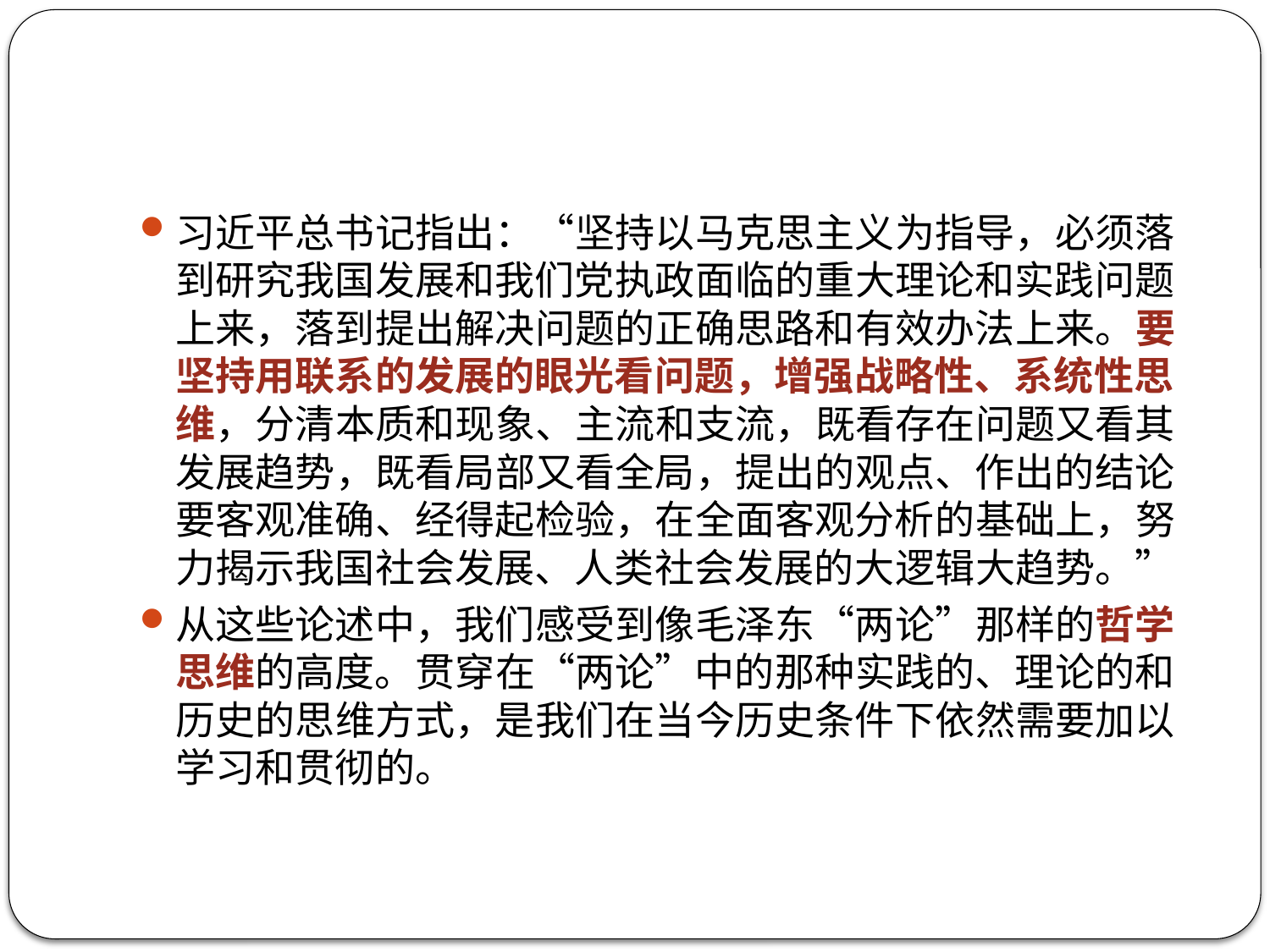

#
习近平总书记指出：“坚持以马克思主义为指导，必须落到研究我国发展和我们党执政面临的重大理论和实践问题上来，落到提出解决问题的正确思路和有效办法上来。要坚持用联系的发展的眼光看问题，增强战略性、系统性思维，分清本质和现象、主流和支流，既看存在问题又看其发展趋势，既看局部又看全局，提出的观点、作出的结论要客观准确、经得起检验，在全面客观分析的基础上，努力揭示我国社会发展、人类社会发展的大逻辑大趋势。”
从这些论述中，我们感受到像毛泽东“两论”那样的哲学思维的高度。贯穿在“两论”中的那种实践的、理论的和历史的思维方式，是我们在当今历史条件下依然需要加以学习和贯彻的。